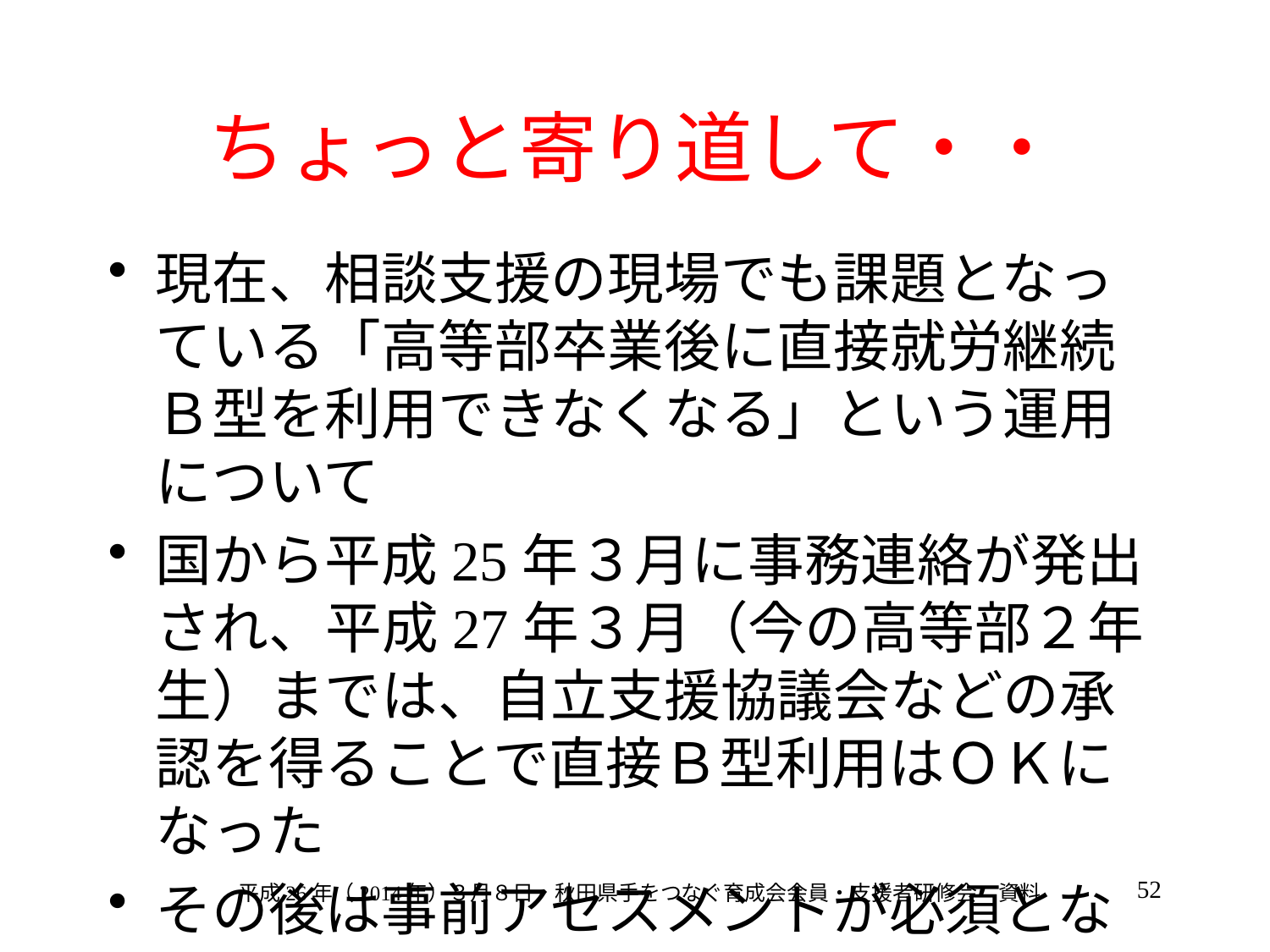

# ちょっと寄り道して・・
現在、相談支援の現場でも課題となっている「高等部卒業後に直接就労継続Ｂ型を利用できなくなる」という運用について
国から平成25年３月に事務連絡が発出され、平成27年３月（今の高等部２年生）までは、自立支援協議会などの承認を得ることで直接Ｂ型利用はＯＫになった
その後は事前アセスメントが必須となる
52